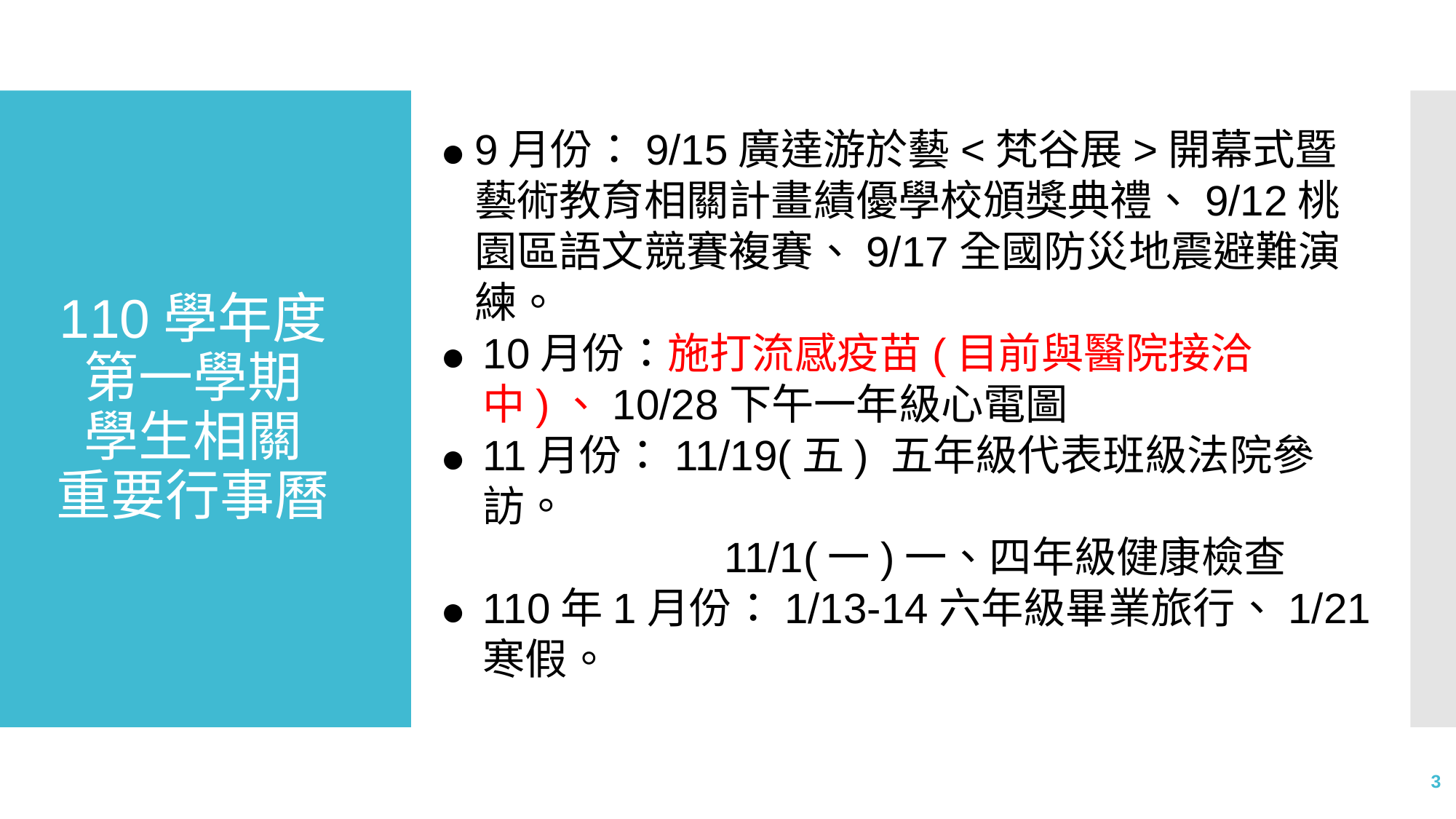

9月份：9/15廣達游於藝<梵谷展>開幕式暨藝術教育相關計畫績優學校頒獎典禮、9/12桃園區語文競賽複賽、9/17全國防災地震避難演練。
10月份：施打流感疫苗(目前與醫院接洽中)、10/28下午一年級心電圖
11月份：11/19(五) 五年級代表班級法院參訪。
                        11/1(一)一、四年級健康檢查
110年1月份：1/13-14六年級畢業旅行、1/21寒假。
110學年度
第一學期
學生相關
重要行事曆
3